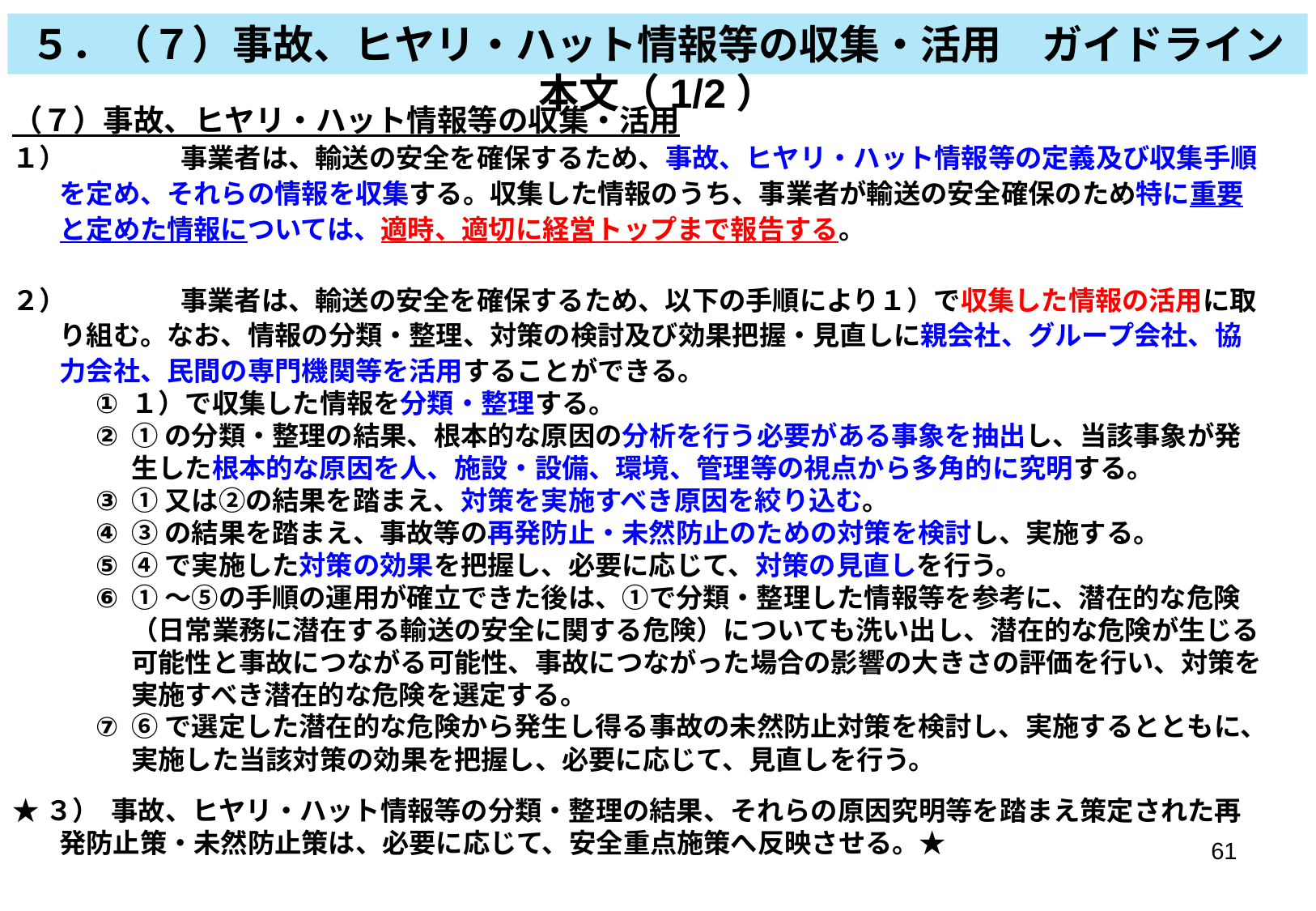

５．（７）事故、ヒヤリ・ハット情報等の収集・活用　ガイドライン本文（1/2）
（７）事故、ヒヤリ・ハット情報等の収集・活用
１）	事業者は、輸送の安全を確保するため、事故、ヒヤリ・ハット情報等の定義及び収集手順を定め、それらの情報を収集する。収集した情報のうち、事業者が輸送の安全確保のため特に重要と定めた情報については、適時、適切に経営トップまで報告する。

２）	事業者は、輸送の安全を確保するため、以下の手順により１）で収集した情報の活用に取り組む。なお、情報の分類・整理、対策の検討及び効果把握・見直しに親会社、グループ会社、協力会社、民間の専門機関等を活用することができる。
１）で収集した情報を分類・整理する。
①の分類・整理の結果、根本的な原因の分析を行う必要がある事象を抽出し、当該事象が発生した根本的な原因を人、施設・設備、環境、管理等の視点から多角的に究明する。
①又は②の結果を踏まえ、対策を実施すべき原因を絞り込む。
③の結果を踏まえ、事故等の再発防止・未然防止のための対策を検討し、実施する。
④で実施した対策の効果を把握し、必要に応じて、対策の見直しを行う。
①～⑤の手順の運用が確立できた後は、①で分類・整理した情報等を参考に、潜在的な危険（日常業務に潜在する輸送の安全に関する危険）についても洗い出し、潜在的な危険が生じる可能性と事故につながる可能性、事故につながった場合の影響の大きさの評価を行い、対策を実施すべき潜在的な危険を選定する。
⑥で選定した潜在的な危険から発生し得る事故の未然防止対策を検討し、実施するとともに、実施した当該対策の効果を把握し、必要に応じて、見直しを行う。

★３）  事故、ヒヤリ・ハット情報等の分類・整理の結果、それらの原因究明等を踏まえ策定された再発防止策・未然防止策は、必要に応じて、安全重点施策へ反映させる。★

61